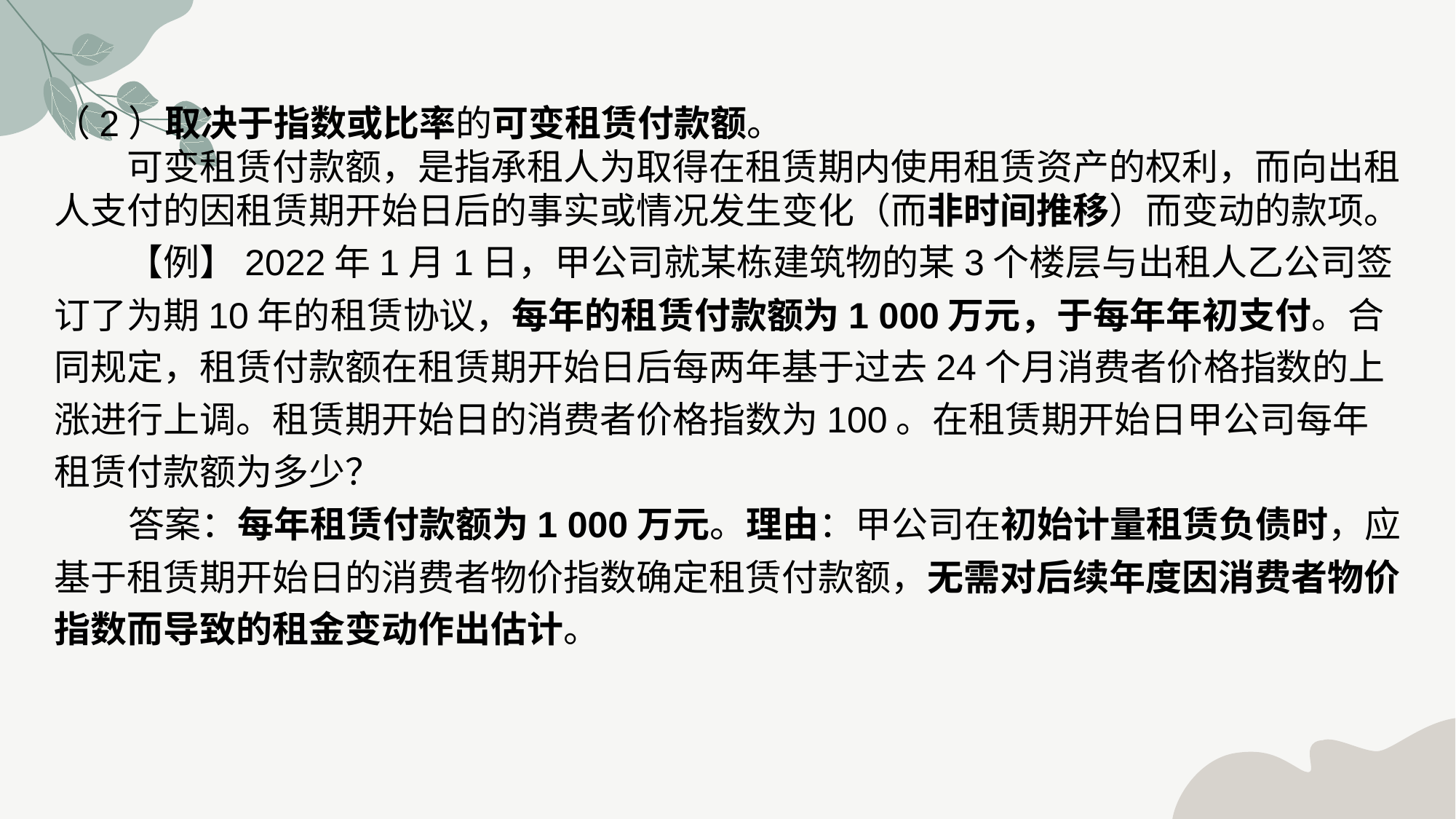

（2）取决于指数或比率的可变租赁付款额。　　可变租赁付款额，是指承租人为取得在租赁期内使用租赁资产的权利，而向出租人支付的因租赁期开始日后的事实或情况发生变化（而非时间推移）而变动的款项。　　【例】2022年1月1日，甲公司就某栋建筑物的某3个楼层与出租人乙公司签订了为期10年的租赁协议，每年的租赁付款额为1 000万元，于每年年初支付。合同规定，租赁付款额在租赁期开始日后每两年基于过去24个月消费者价格指数的上涨进行上调。租赁期开始日的消费者价格指数为100。在租赁期开始日甲公司每年租赁付款额为多少？
        答案：每年租赁付款额为1 000万元。理由：甲公司在初始计量租赁负债时，应基于租赁期开始日的消费者物价指数确定租赁付款额，无需对后续年度因消费者物价指数而导致的租金变动作出估计。